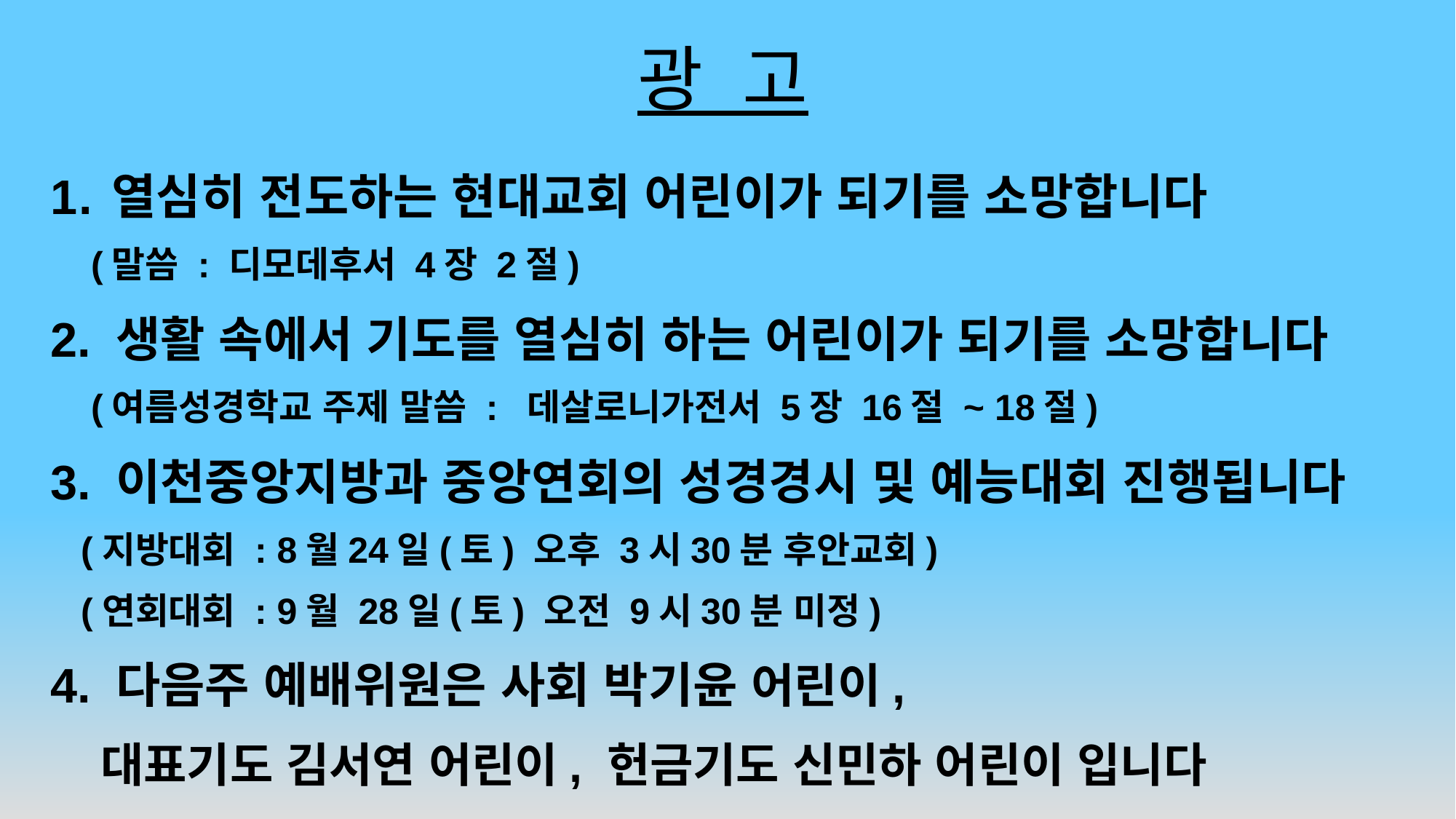

# 광  고
열심히 전도하는 현대교회 어린이가 되기를 소망합니다
    (말씀 : 디모데후서 4장 2절)
2. 생활 속에서 기도를 열심히 하는 어린이가 되기를 소망합니다
    (여름성경학교 주제 말씀 :  데살로니가전서 5장 16절 ~ 18절)
3. 이천중앙지방과 중앙연회의 성경경시 및 예능대회 진행됩니다
   (지방대회 : 8월24일(토) 오후 3시30분 후안교회)
   (연회대회 : 9월 28일(토) 오전 9시30분 미정)
4. 다음주 예배위원은 사회 박기윤 어린이,
   대표기도 김서연 어린이, 헌금기도 신민하 어린이 입니다